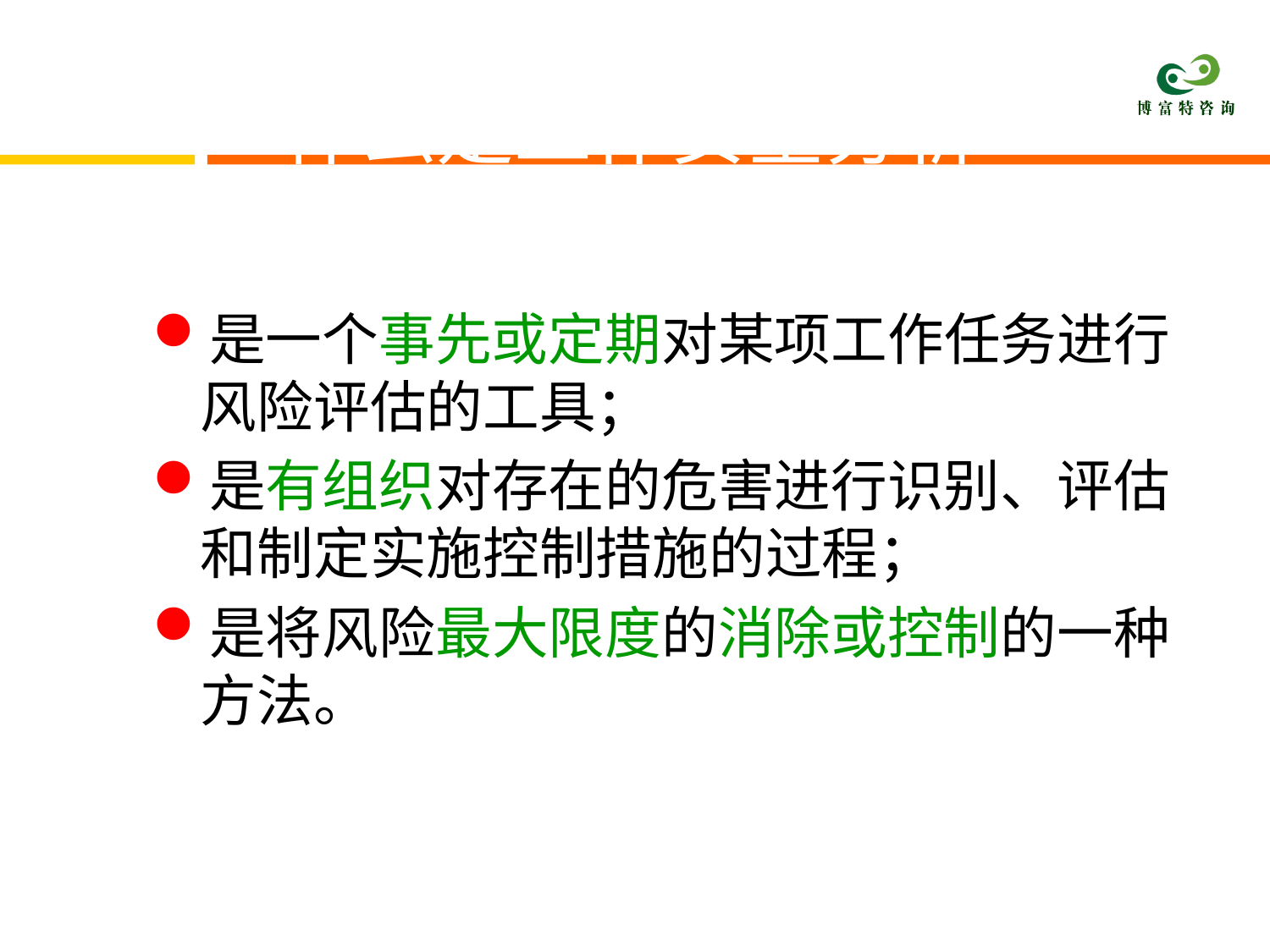

什么是工作安全分析（JSA）

是一个事先或定期对某项工作任务进行风险评估的工具；
是有组织对存在的危害进行识别、评估和制定实施控制措施的过程；
是将风险最大限度的消除或控制的一种方法。